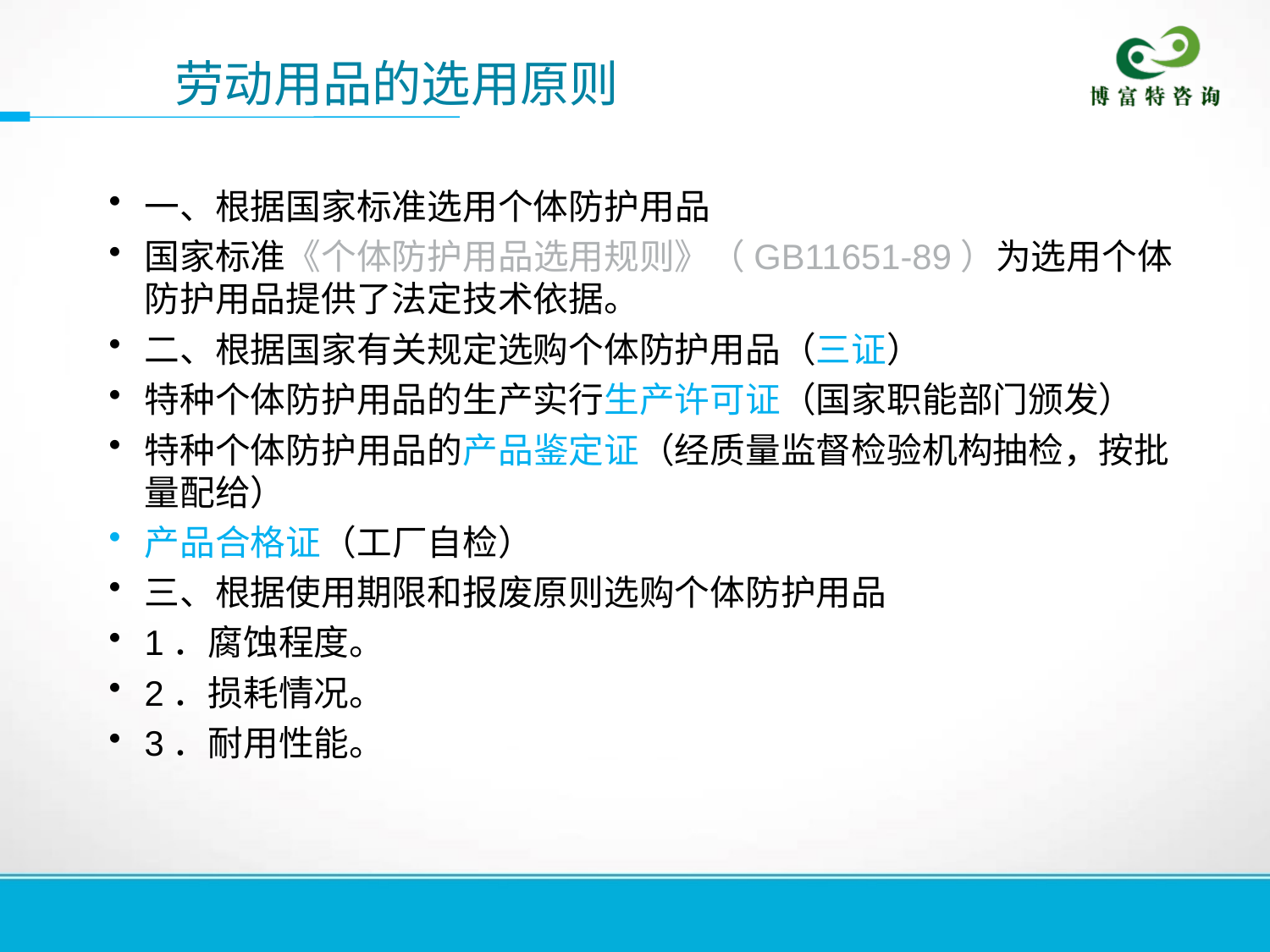

# 劳动用品的选用原则
一、根据国家标准选用个体防护用品
国家标准《个体防护用品选用规则》（GB11651-89）为选用个体防护用品提供了法定技术依据。
二、根据国家有关规定选购个体防护用品（三证）
特种个体防护用品的生产实行生产许可证（国家职能部门颁发）
特种个体防护用品的产品鉴定证（经质量监督检验机构抽检，按批量配给）
产品合格证（工厂自检）
三、根据使用期限和报废原则选购个体防护用品
1．腐蚀程度。
2．损耗情况。
3．耐用性能。